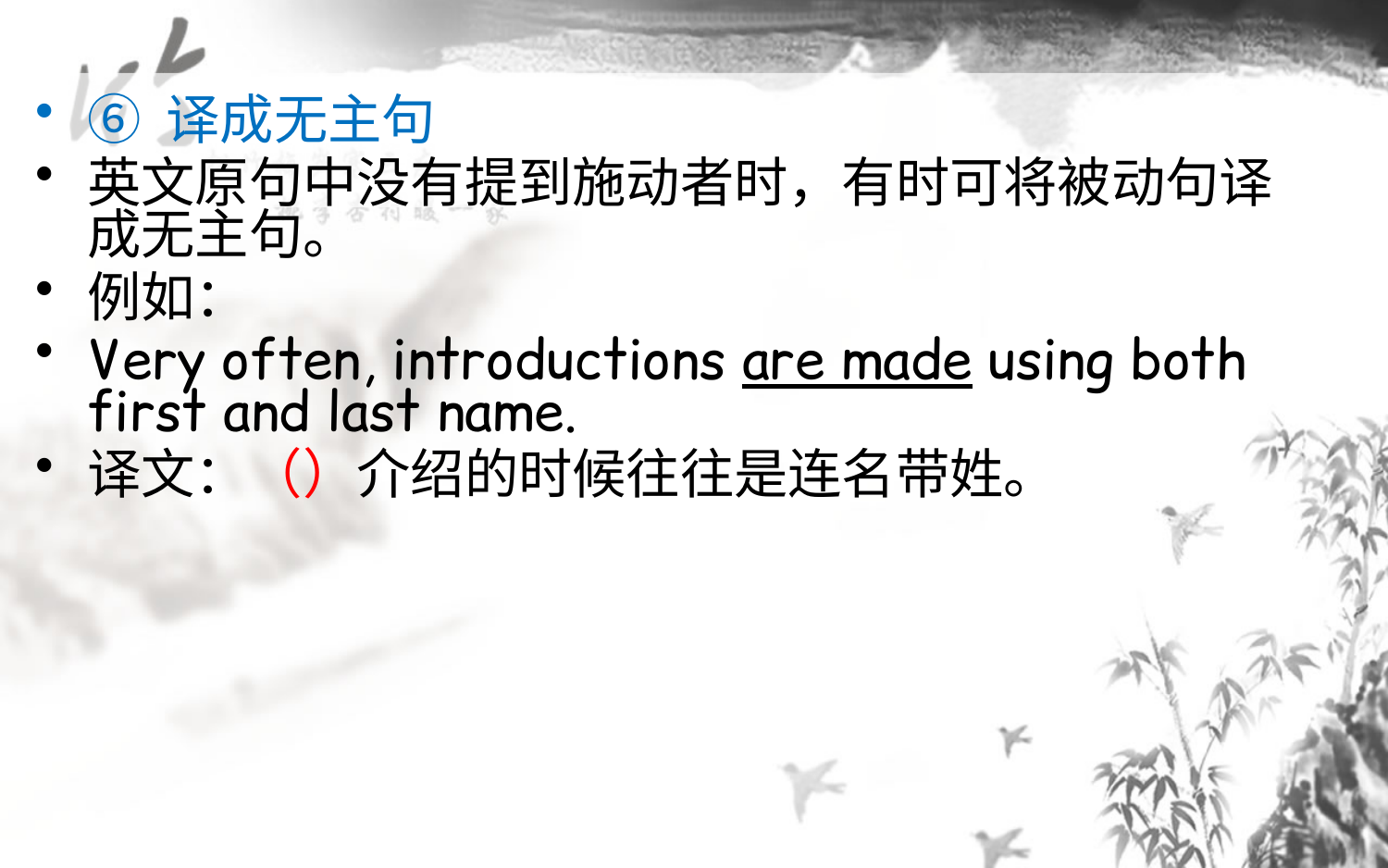

⑥ 译成无主句
英文原句中没有提到施动者时，有时可将被动句译成无主句。
例如：
Very often, introductions are made using both first and last name.
译文：（）介绍的时候往往是连名带姓。